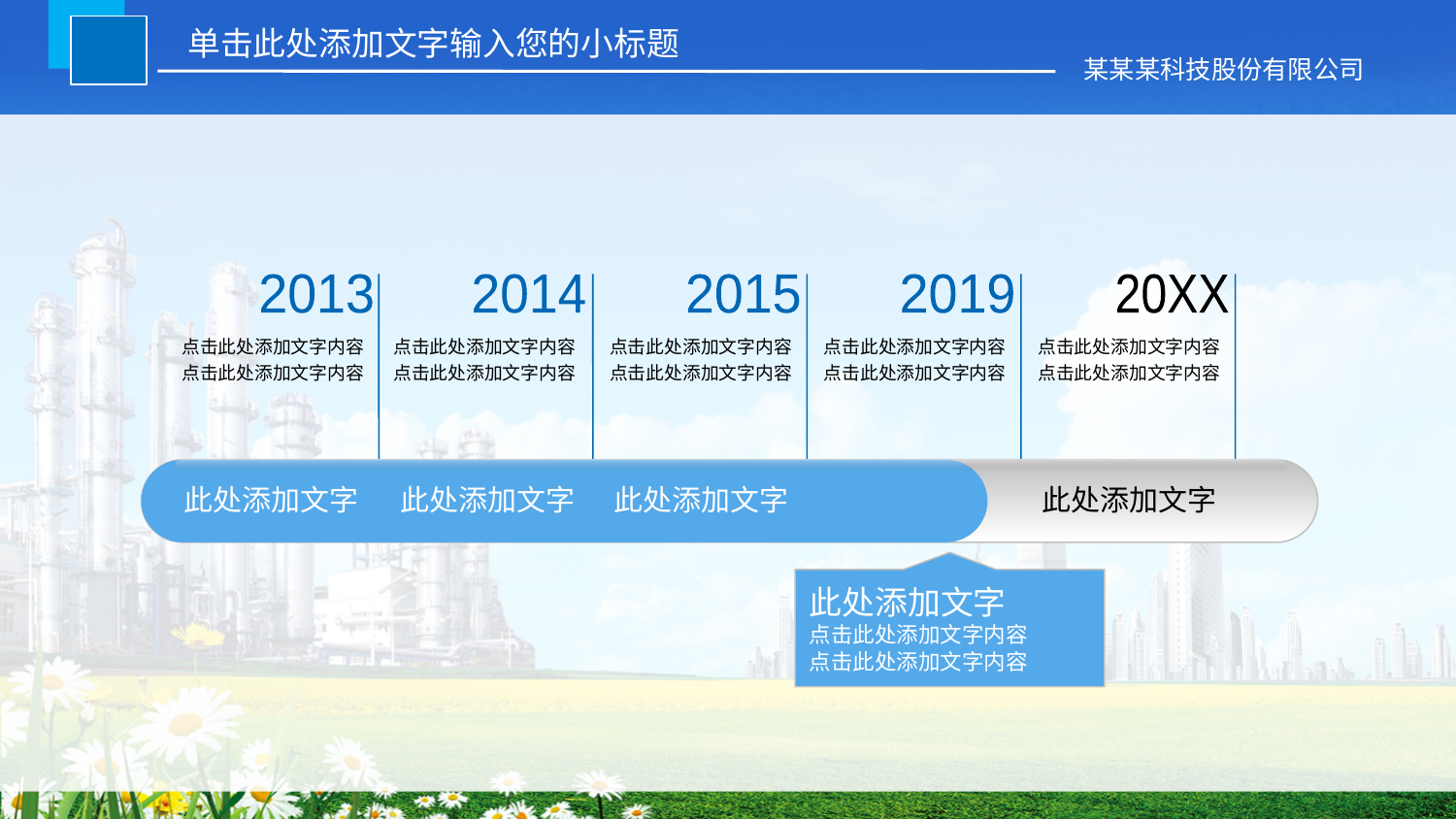

单击此处添加文字输入您的小标题
某某某科技股份有限公司
2013

点击此处添加文字内容
点击此处添加文字内容
2014

点击此处添加文字内容
点击此处添加文字内容
2015

点击此处添加文字内容
点击此处添加文字内容
2019

点击此处添加文字内容
点击此处添加文字内容
20XX

点击此处添加文字内容
点击此处添加文字内容

此处添加文字
此处添加文字
此处添加文字
此处添加文字
此处添加文字
点击此处添加文字内容
点击此处添加文字内容